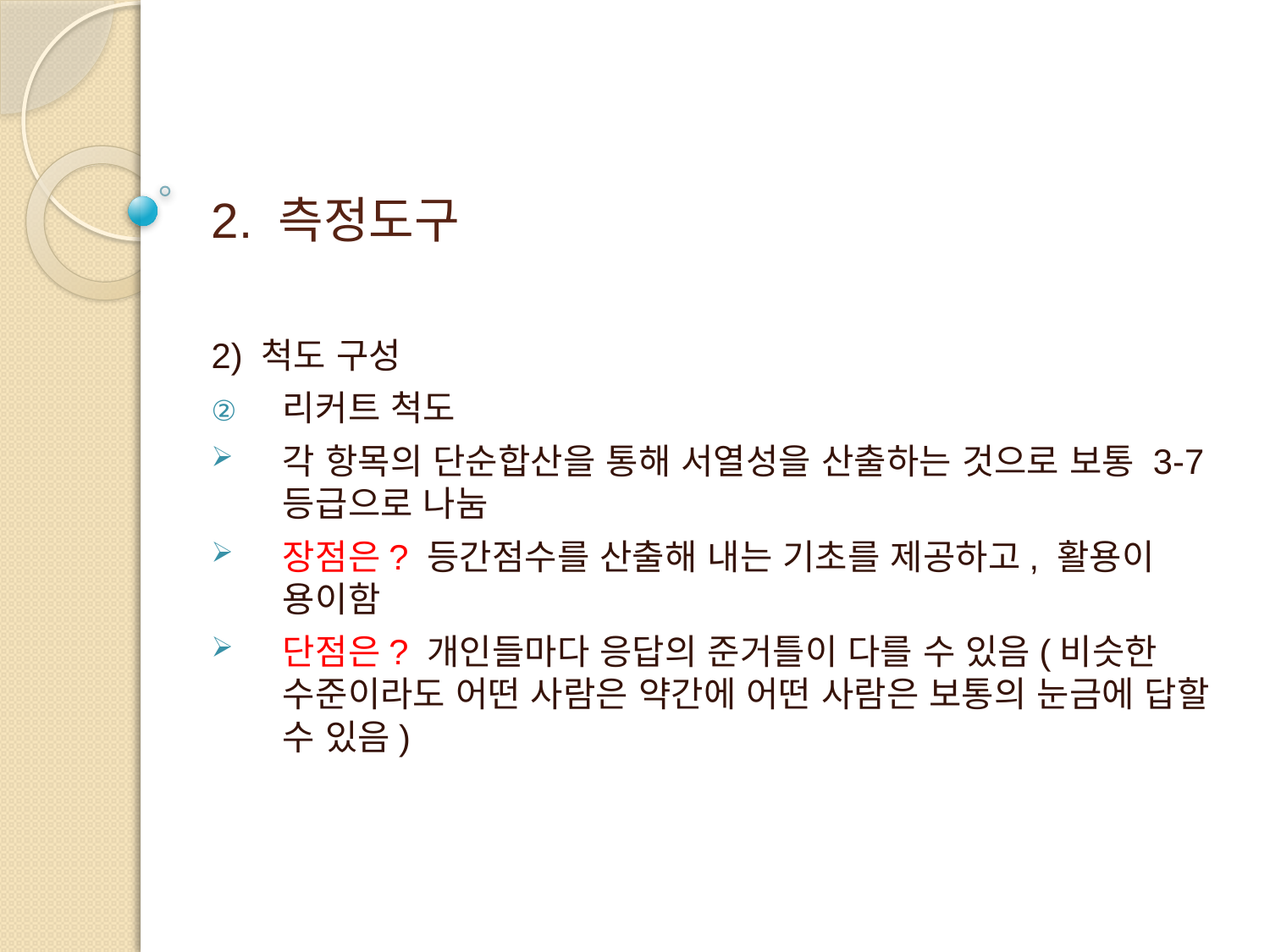

# 2. 측정도구
2) 척도 구성
리커트 척도
각 항목의 단순합산을 통해 서열성을 산출하는 것으로 보통 3-7등급으로 나눔
장점은? 등간점수를 산출해 내는 기초를 제공하고, 활용이 용이함
단점은? 개인들마다 응답의 준거틀이 다를 수 있음(비슷한 수준이라도 어떤 사람은 약간에 어떤 사람은 보통의 눈금에 답할 수 있음)